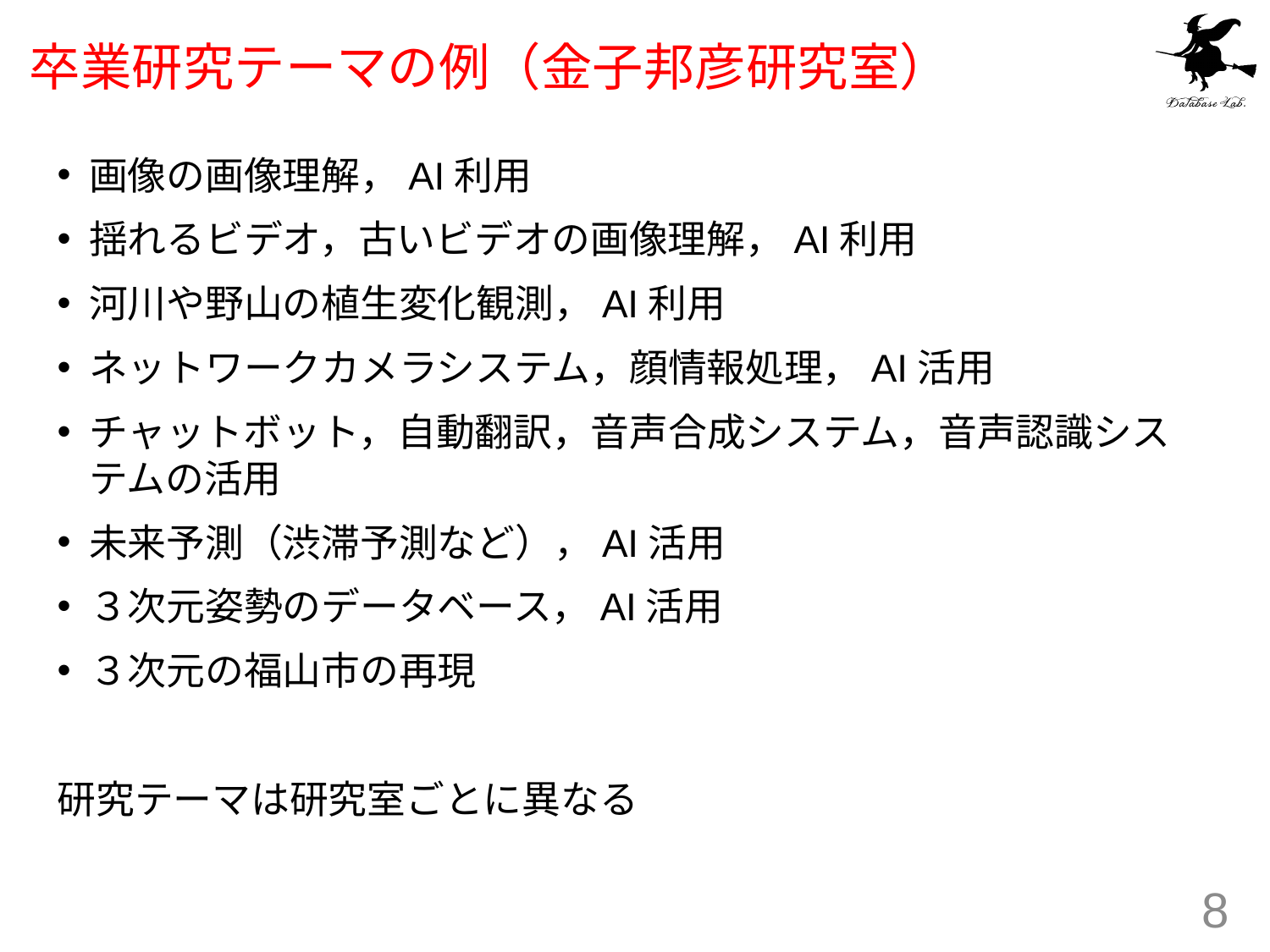

# 卒業研究テーマの例（金子邦彦研究室）
画像の画像理解，AI利用
揺れるビデオ，古いビデオの画像理解，AI利用
河川や野山の植生変化観測，AI利用
ネットワークカメラシステム，顔情報処理，AI活用
チャットボット，自動翻訳，音声合成システム，音声認識システムの活用
未来予測（渋滞予測など），AI活用
３次元姿勢のデータベース，AI活用
３次元の福山市の再現

研究テーマは研究室ごとに異なる

8